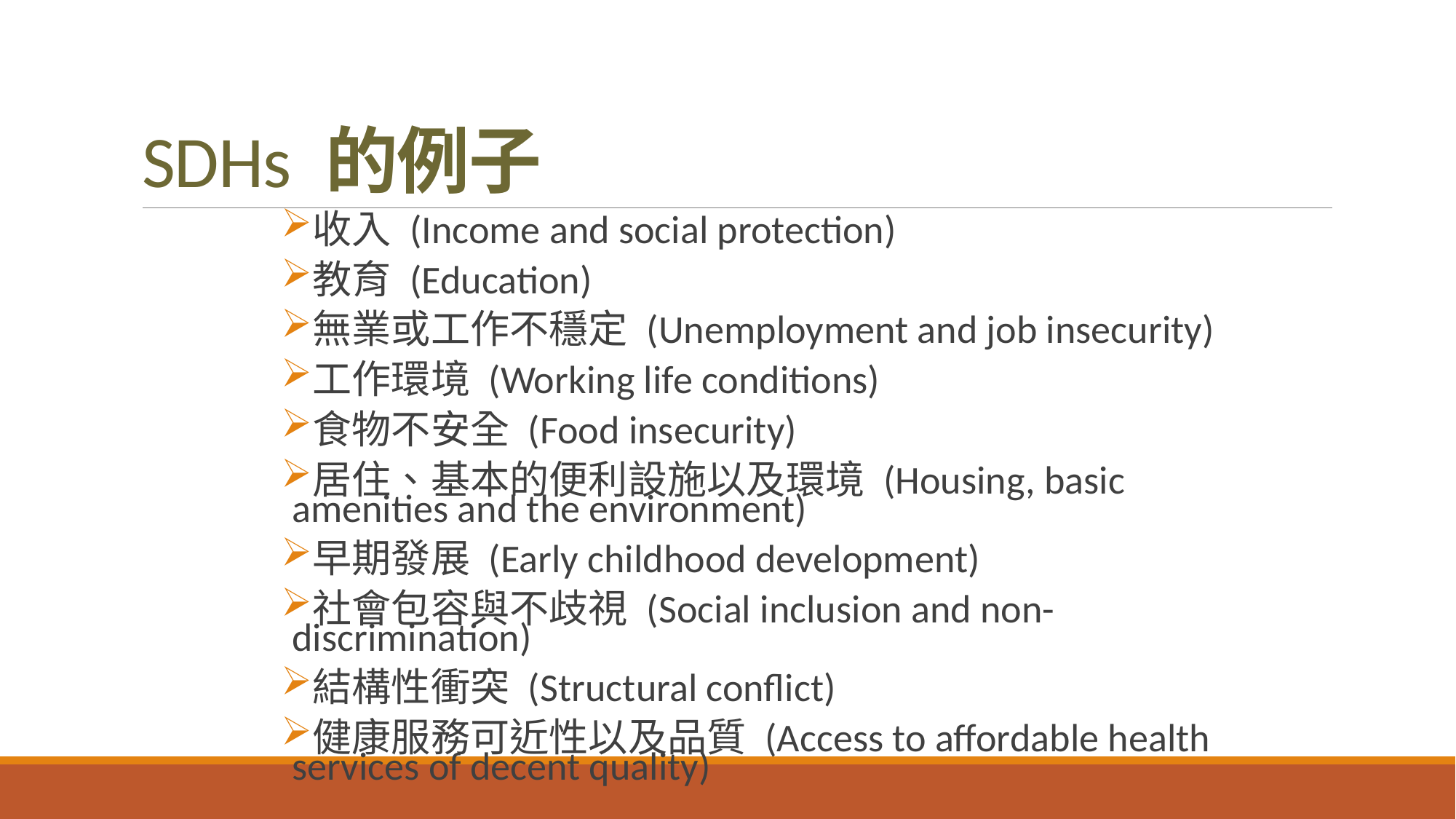

# SDHs 的例子
收入 (Income and social protection)
教育 (Education)
無業或工作不穩定 (Unemployment and job insecurity)
工作環境 (Working life conditions)
食物不安全 (Food insecurity)
居住、基本的便利設施以及環境 (Housing, basic amenities and the environment)
早期發展 (Early childhood development)
社會包容與不歧視 (Social inclusion and non-discrimination)
結構性衝突 (Structural conflict)
健康服務可近性以及品質 (Access to affordable health services of decent quality)